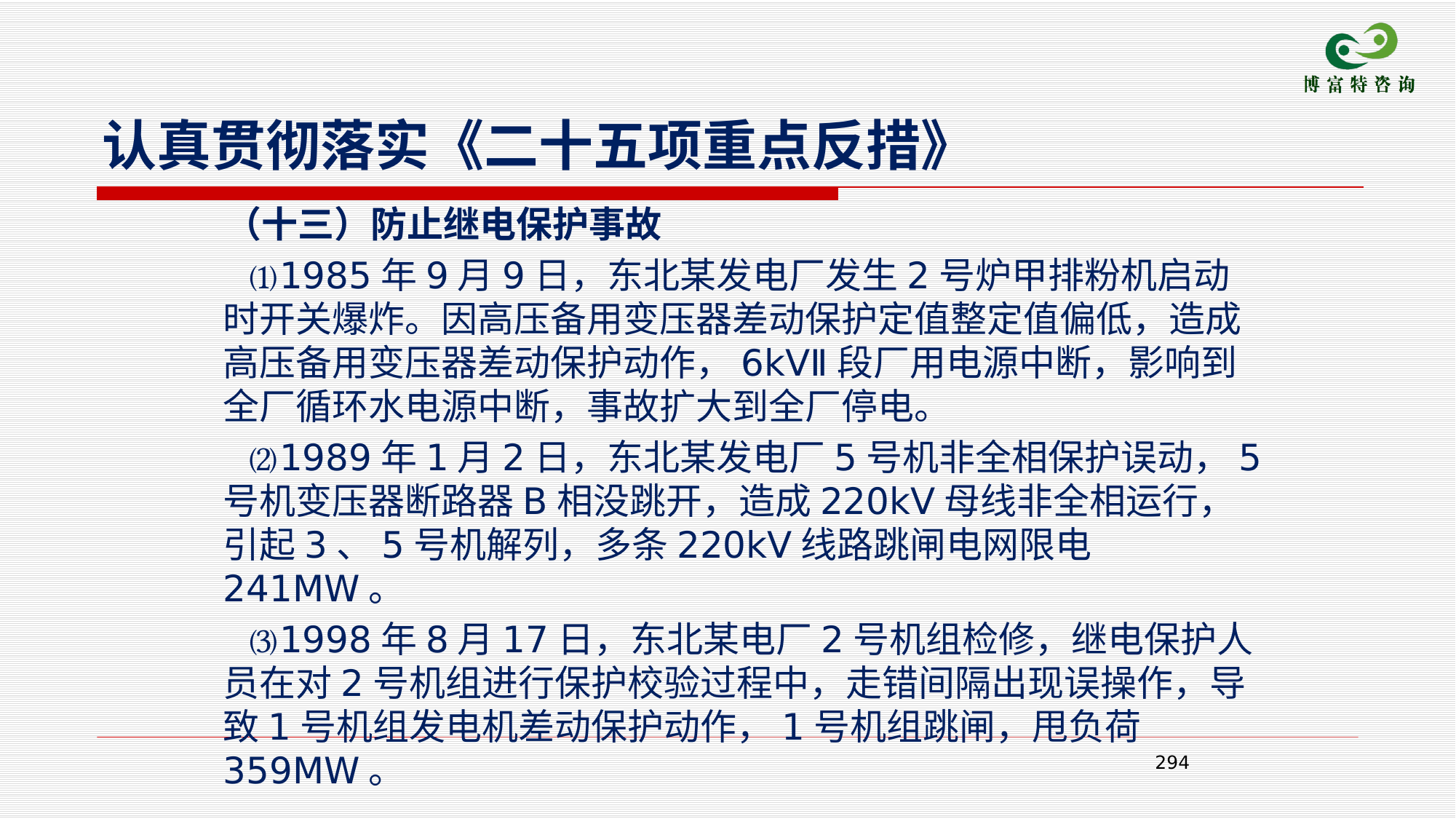

认真贯彻落实《二十五项重点反措》
      （十三）防止继电保护事故
       ⑴1985年9月9日，东北某发电厂发生2号炉甲排粉机启动时开关爆炸。因高压备用变压器差动保护定值整定值偏低，造成高压备用变压器差动保护动作，6kVⅡ段厂用电源中断，影响到全厂循环水电源中断，事故扩大到全厂停电。
       ⑵1989年1月2日，东北某发电厂5号机非全相保护误动，5号机变压器断路器B相没跳开，造成220kV母线非全相运行，引起3、5号机解列，多条220kV线路跳闸电网限电241MW。
       ⑶1998年8月17日，东北某电厂2号机组检修，继电保护人员在对2号机组进行保护校验过程中，走错间隔出现误操作，导致1号机组发电机差动保护动作，1号机组跳闸，甩负荷359MW。

294